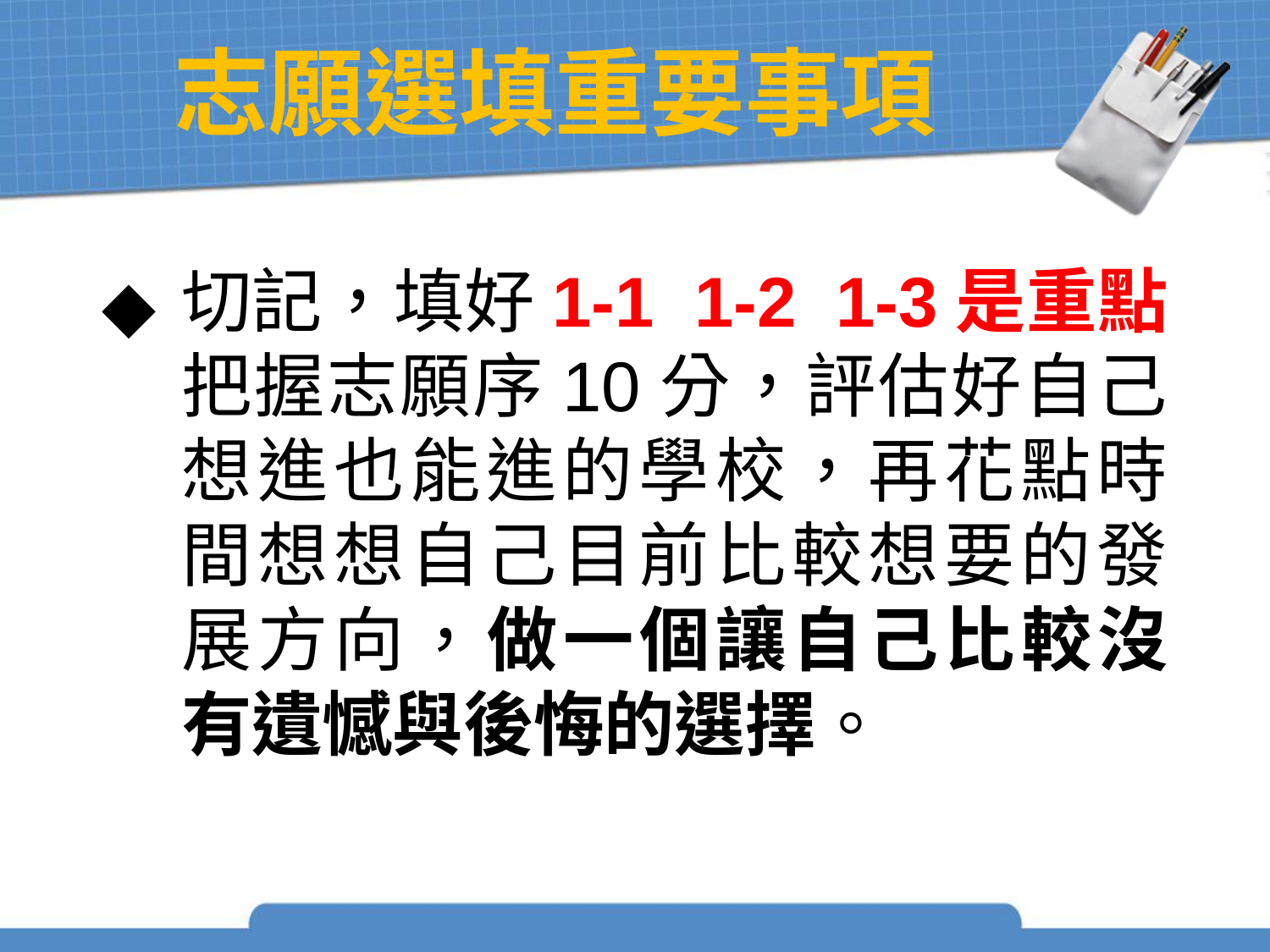

志願選填重要事項
切記，填好1-1  1-2  1-3是重點把握志願序10分，評估好自己想進也能進的學校，再花點時間想想自己目前比較想要的發展方向，做一個讓自己比較沒有遺憾與後悔的選擇。